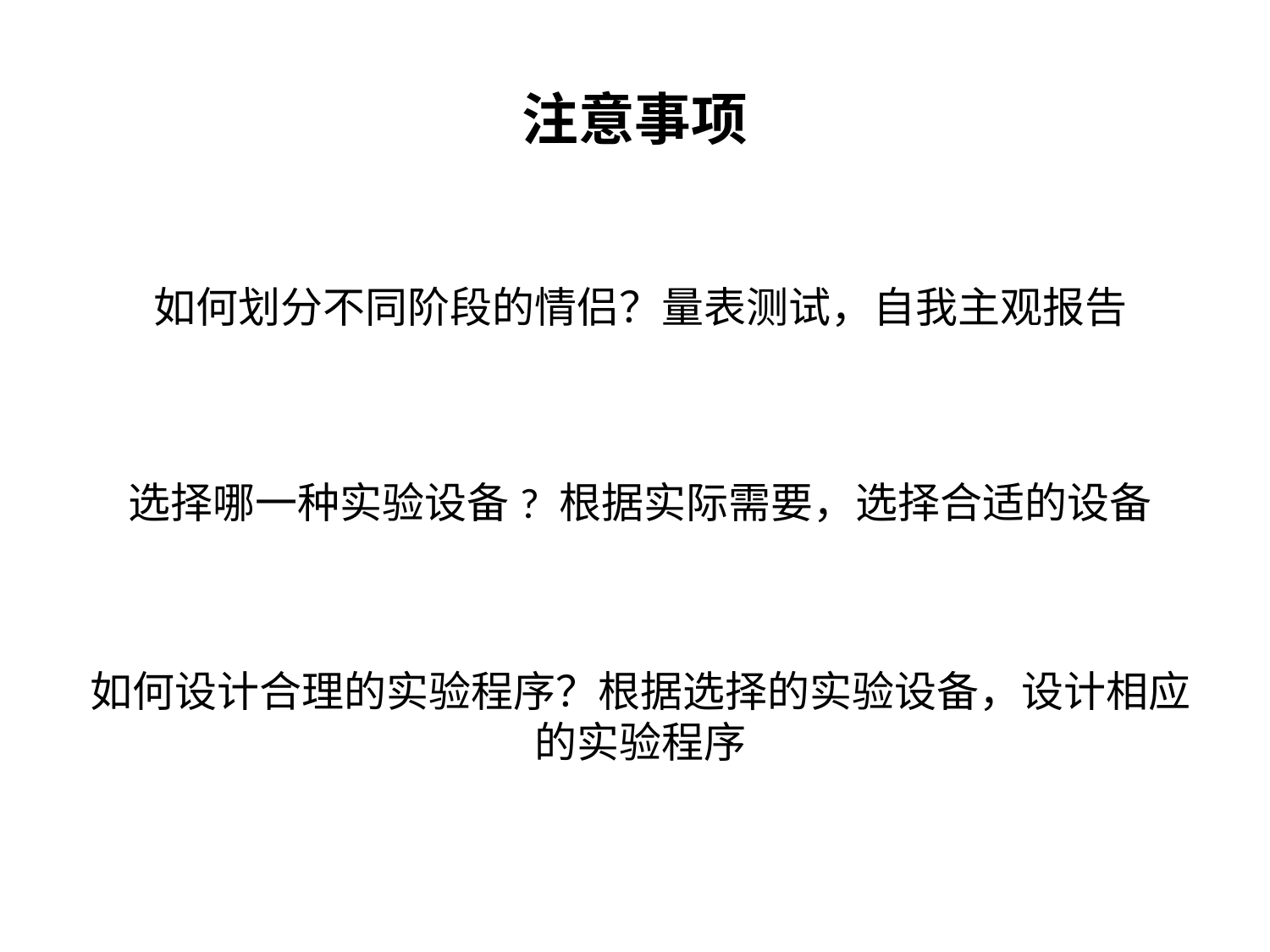

# 注意事项

如何划分不同阶段的情侣？量表测试，自我主观报告
选择哪一种实验设备? 根据实际需要，选择合适的设备
如何设计合理的实验程序？根据选择的实验设备，设计相应的实验程序